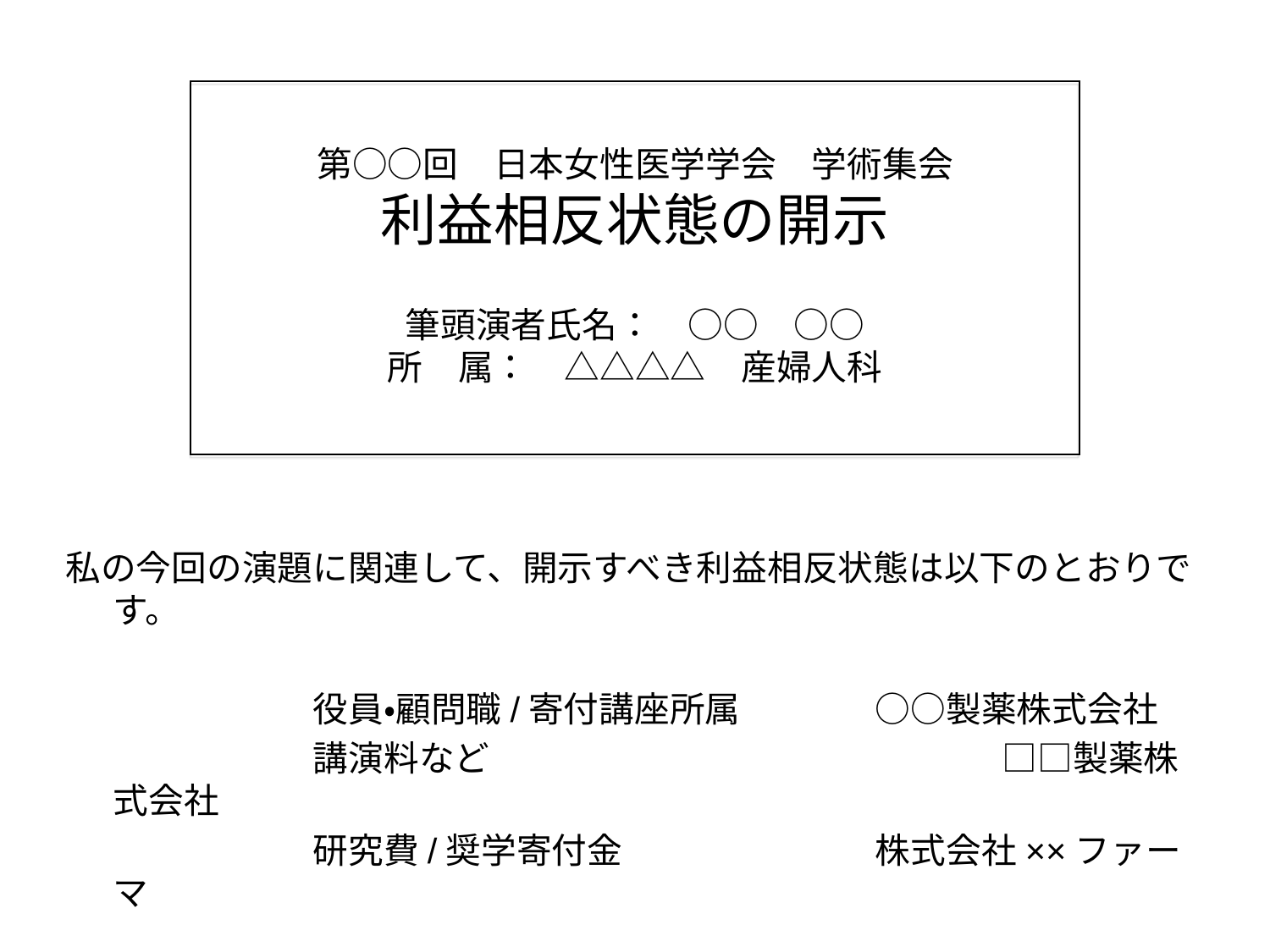

第○○回　日本女性医学学会　学術集会
利益相反状態の開示
 
筆頭演者氏名：　○○　○○
所　属：　△△△△　産婦人科

私の今回の演題に関連して、開示すべき利益相反状態は以下のとおりです。

　　　　　　　役員・顧問職/寄付講座所属　	○○製薬株式会社
　　　　　　　講演料など　　　　　　　　　		□□製薬株式会社
　　　　　　　研究費/奨学寄付金　　　　　	株式会社××ファーマ